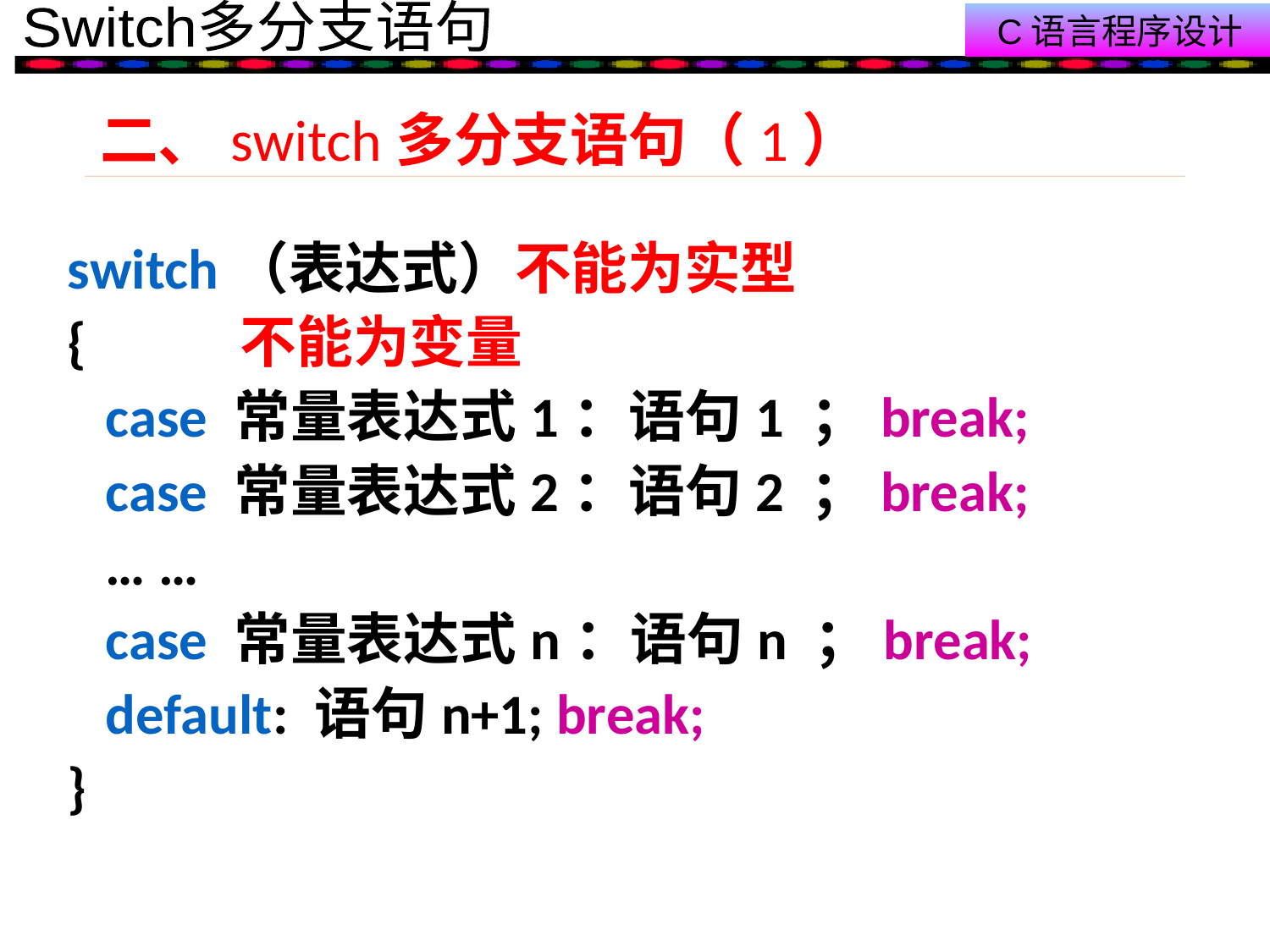

# 二、switch多分支语句（1）
switch（表达式）不能为实型
{           不能为变量
   case 常量表达式1：语句1 ；break;
   case 常量表达式2：语句2 ；break;
   … …
   case 常量表达式n：语句n ；break;
   default: 语句n+1; break;
}